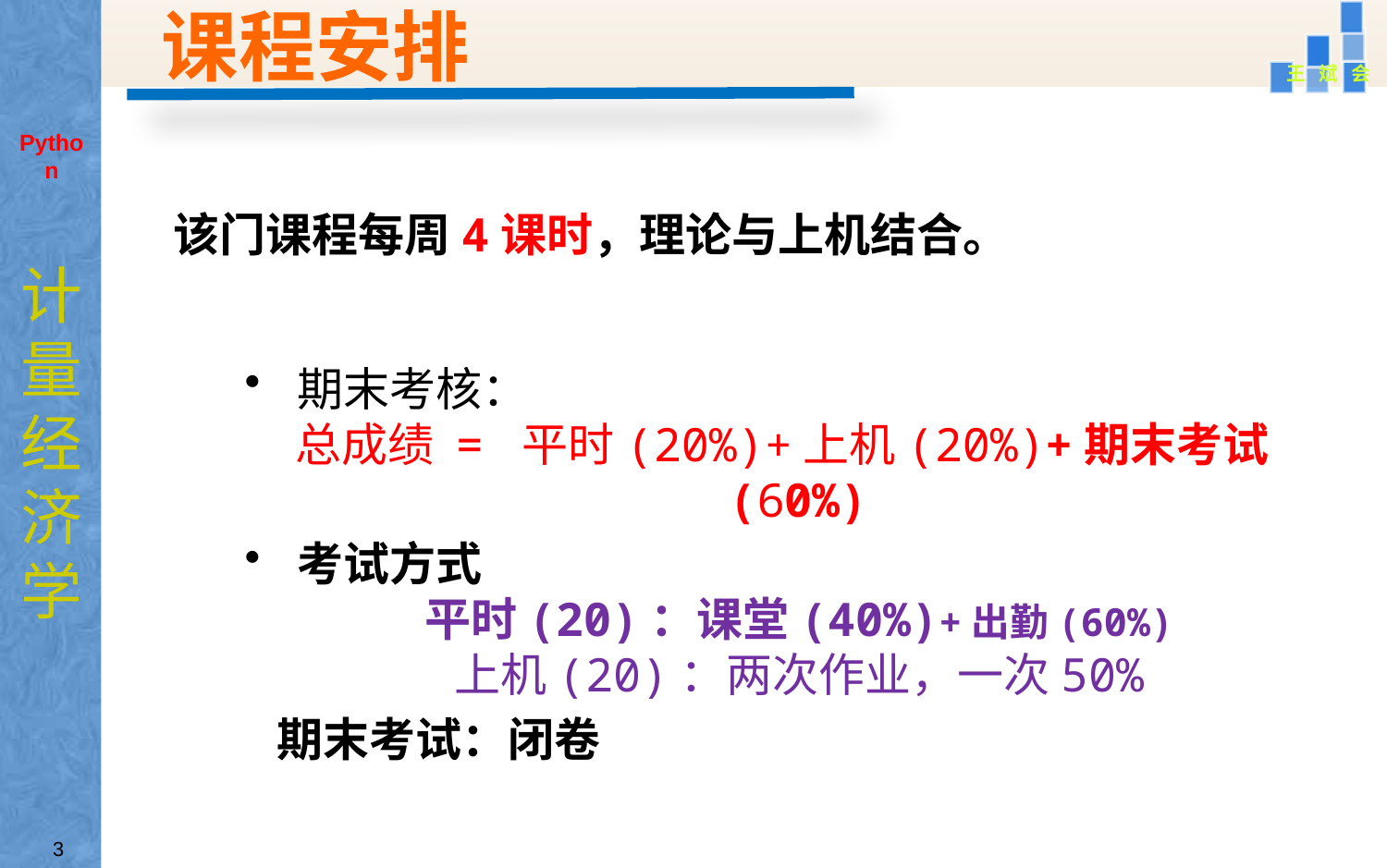

课程安排
王   斌   会

该门课程每周4课时，理论与上机结合。
Python

计量经济学

期末考核：
    总成绩 = 平时(20%)+上机(20%)+期末考试(60%)
考试方式
    平时(20)：课堂(40%)+出勤(60%)
    上机(20)：两次作业，一次50%
  期末考试：闭卷